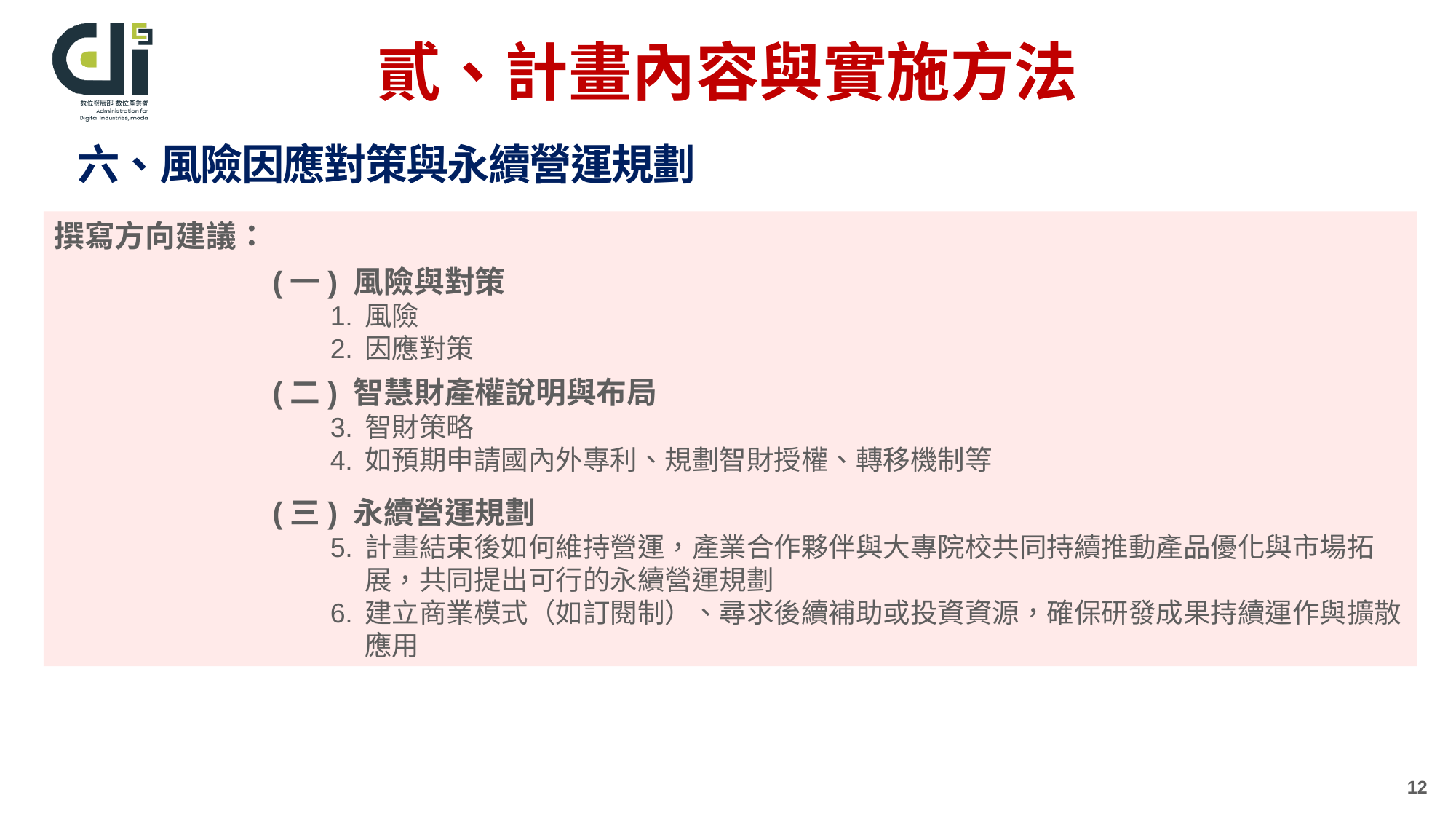

# 貳、計畫內容與實施方法
六、風險因應對策與永續營運規劃
撰寫方向建議：
(一) 風險與對策
風險
因應對策
(二) 智慧財產權說明與布局
智財策略
如預期申請國內外專利、規劃智財授權、轉移機制等
(三) 永續營運規劃
計畫結束後如何維持營運，產業合作夥伴與大專院校共同持續推動產品優化與市場拓展，共同提出可行的永續營運規劃
建立商業模式（如訂閱制）、尋求後續補助或投資資源，確保研發成果持續運作與擴散應用
12